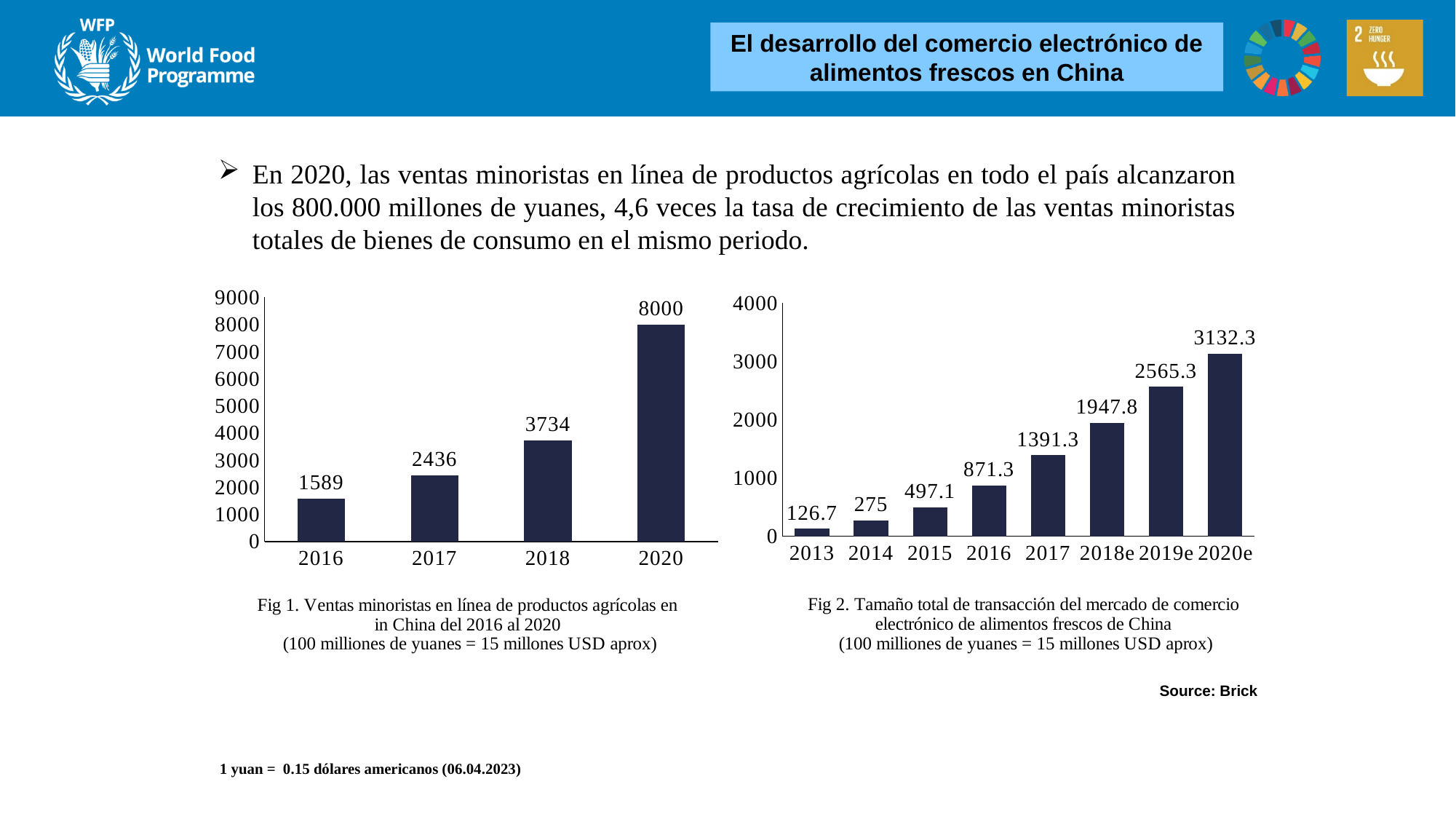

El desarrollo del comercio electrónico de alimentos frescos en China
En 2020, las ventas minoristas en línea de productos agrícolas en todo el país alcanzaron los 800.000 millones de yuanes, 4,6 veces la tasa de crecimiento de las ventas minoristas totales de bienes de consumo en el mismo periodo.

### Chart: Fig 2. Tamaño total de transacción del mercado de comercio electrónico de alimentos frescos de China
 (100 milliones de yuanes = 15 millones USD aprox)

| Category | 销售总额 |
|---|---|
| 2013 | 126.7 |
| 2014 | 275.0 |
| 2015 | 497.1 |
| 2016 | 871.3 |
| 2017 | 1391.3 |
| 2018e | 1947.8 |
| 2019e | 2565.3 |
| 2020e | 3132.3 |

### Chart: Fig 1. Ventas minoristas en línea de productos agrícolas en in China del 2016 al 2020
 (100 milliones de yuanes = 15 millones USD aprox)

| Category | 农产品网络零售额（单位：亿元） |
|---|---|
| 2016 | 1589.0 |
| 2017 | 2436.0 |
| 2018 | 3734.0 |
| 2020 | 8000.0 |
Source: Brick
1 yuan =  0.15 dólares americanos (06.04.2023)